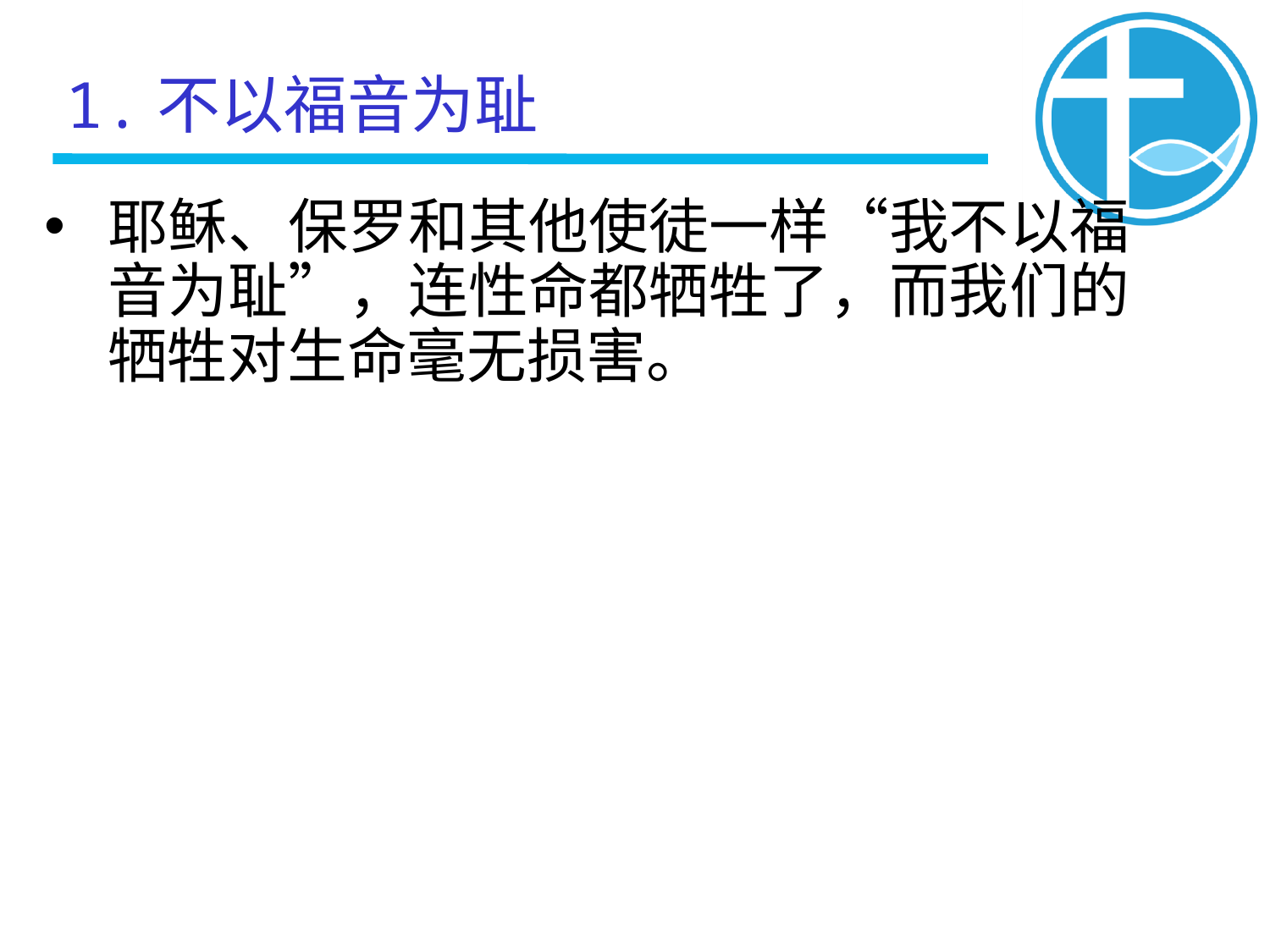

1.不以福音为耻
耶稣、保罗和其他使徒一样“我不以福音为耻”，连性命都牺牲了，而我们的牺牲对生命毫无损害。